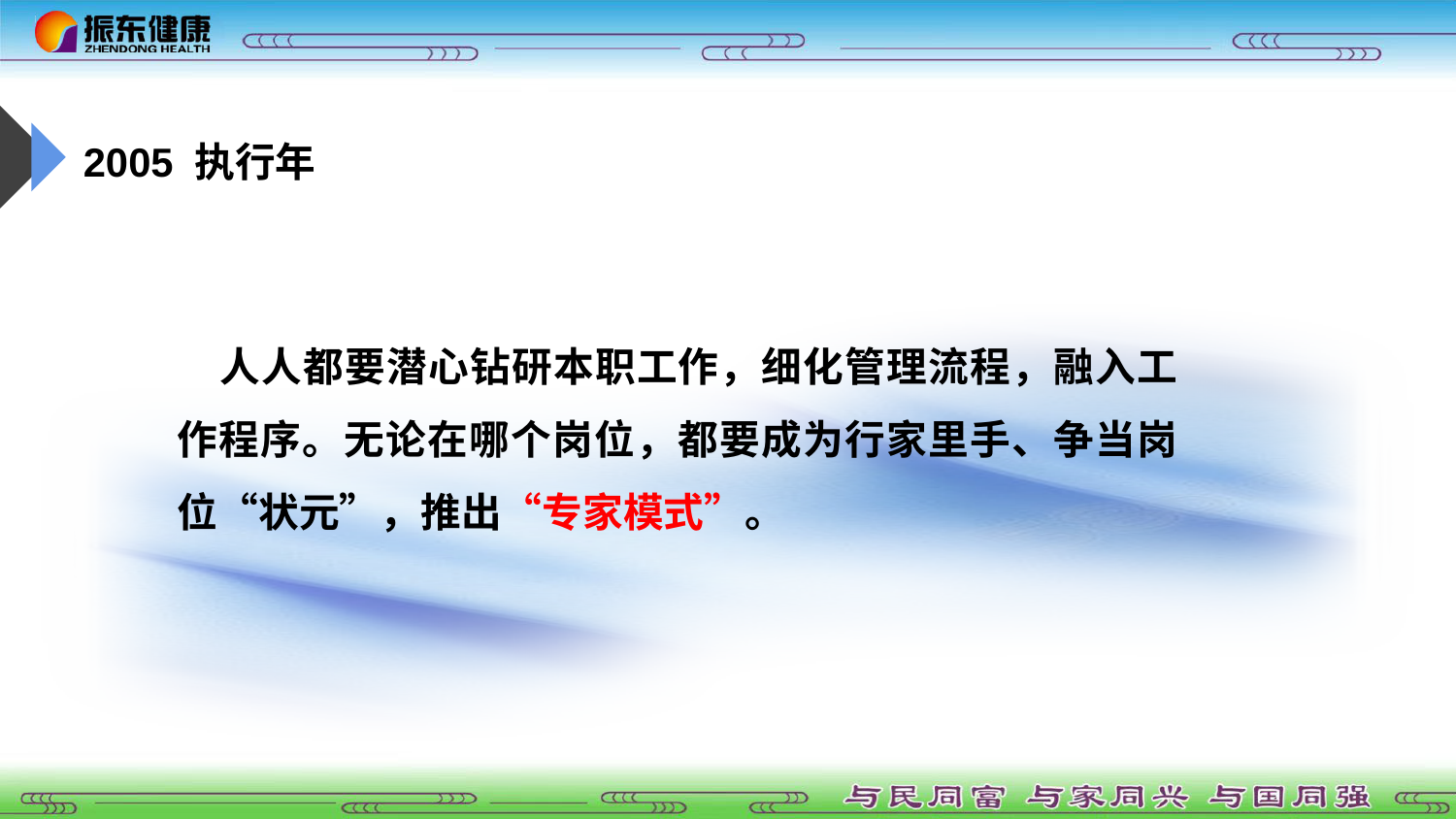

2005 执行年

   人人都要潜心钻研本职工作，细化管理流程，融入工作程序。无论在哪个岗位，都要成为行家里手、争当岗位“状元”，推出“专家模式”。